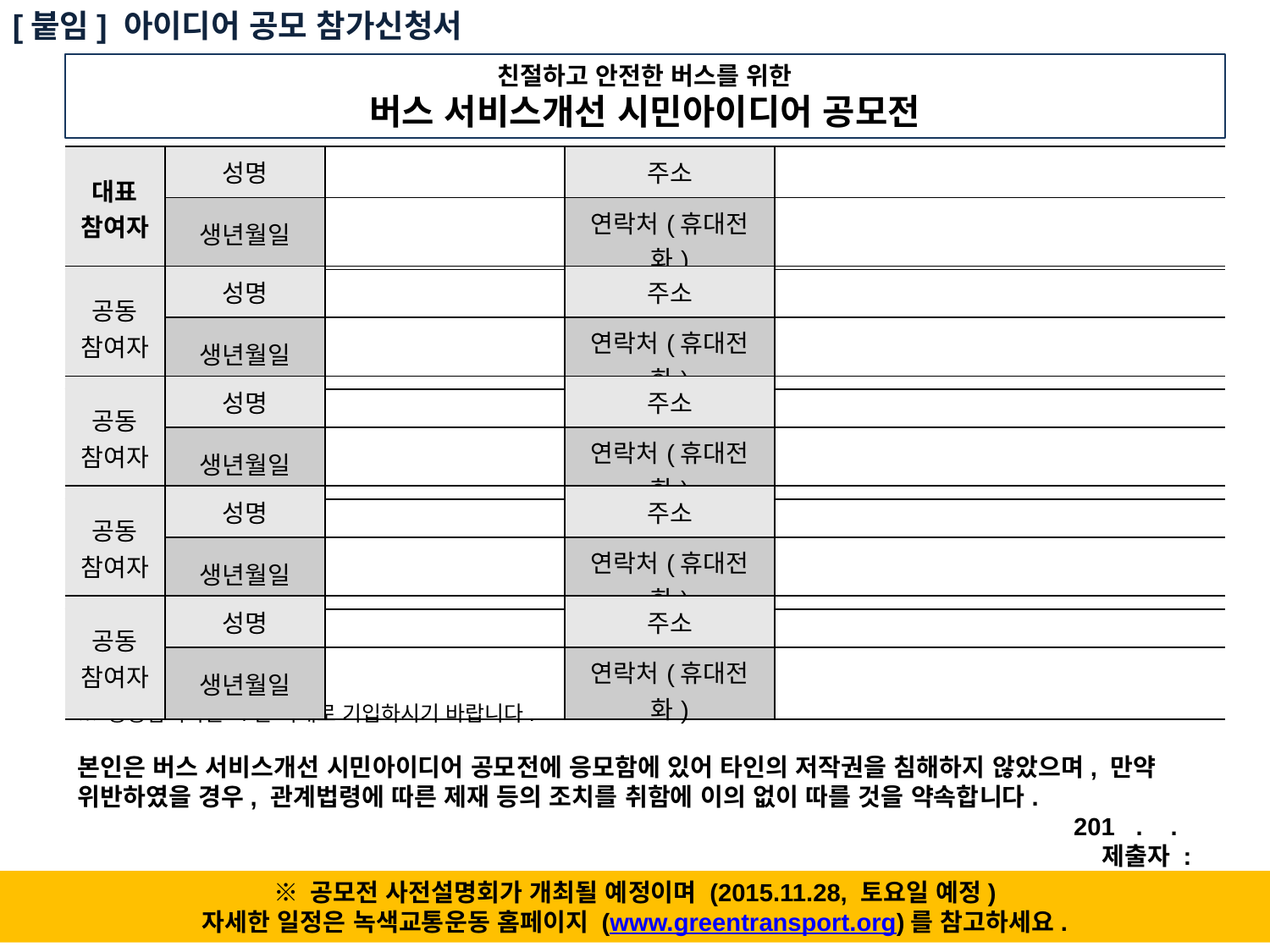

[붙임] 아이디어 공모 참가신청서
친절하고 안전한 버스를 위한
버스 서비스개선 시민아이디어 공모전
| 대표 참여자 | 성명 |  | 주소 |  |
| --- | --- | --- | --- | --- |
|  | 생년월일 |  | 연락처(휴대전화) |  |
| 공동 참여자 | 성명 |  | 주소 |  |
| --- | --- | --- | --- | --- |
|  | 생년월일 |  | 연락처(휴대전화) |  |
| 공동 참여자 | 성명 |  | 주소 |  |
| --- | --- | --- | --- | --- |
|  | 생년월일 |  | 연락처(휴대전화) |  |
| 공동 참여자 | 성명 |  | 주소 |  |
| --- | --- | --- | --- | --- |
|  | 생년월일 |  | 연락처(휴대전화) |  |
| 공동 참여자 | 성명 |  | 주소 |  |
| --- | --- | --- | --- | --- |
|  | 생년월일 |  | 연락처(휴대전화) |  |
※ 공동참여자는 4인 이내로 기입하시기 바랍니다.
본인은 버스 서비스개선 시민아이디어 공모전에 응모함에 있어 타인의 저작권을 침해하지 않았으며, 만약 위반하였을 경우, 관계법령에 따른 제재 등의 조치를 취함에 이의 없이 따를 것을 약속합니다.
                                      201   .    .
                                                    제출자 :
※ 공모전 사전설명회가 개최될 예정이며 (2015.11.28, 토요일 예정)
자세한 일정은 녹색교통운동 홈페이지 (www.greentransport.org)를 참고하세요.
7